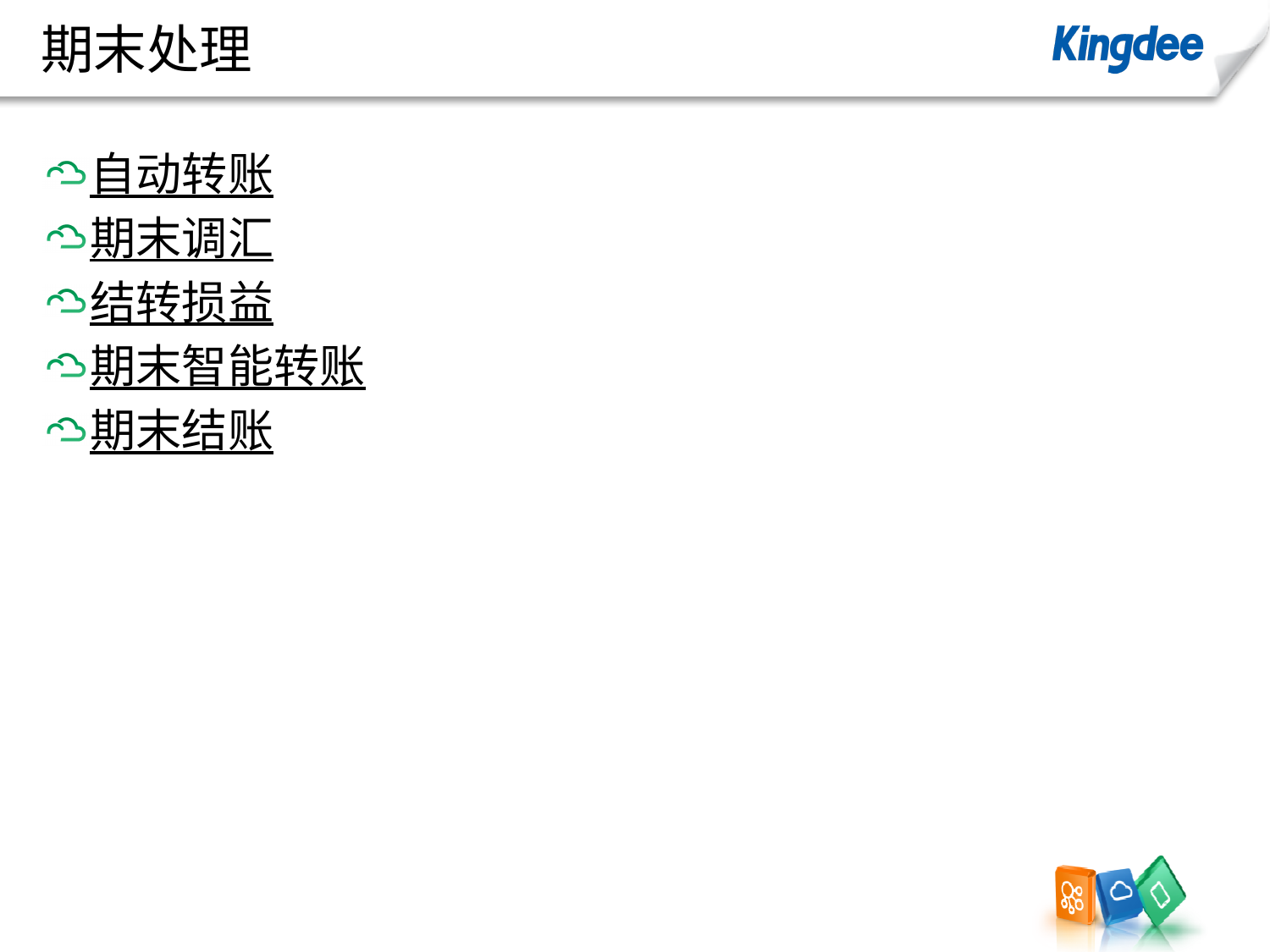

# 期末处理
自动转账
期末调汇
结转损益
期末智能转账
期末结账